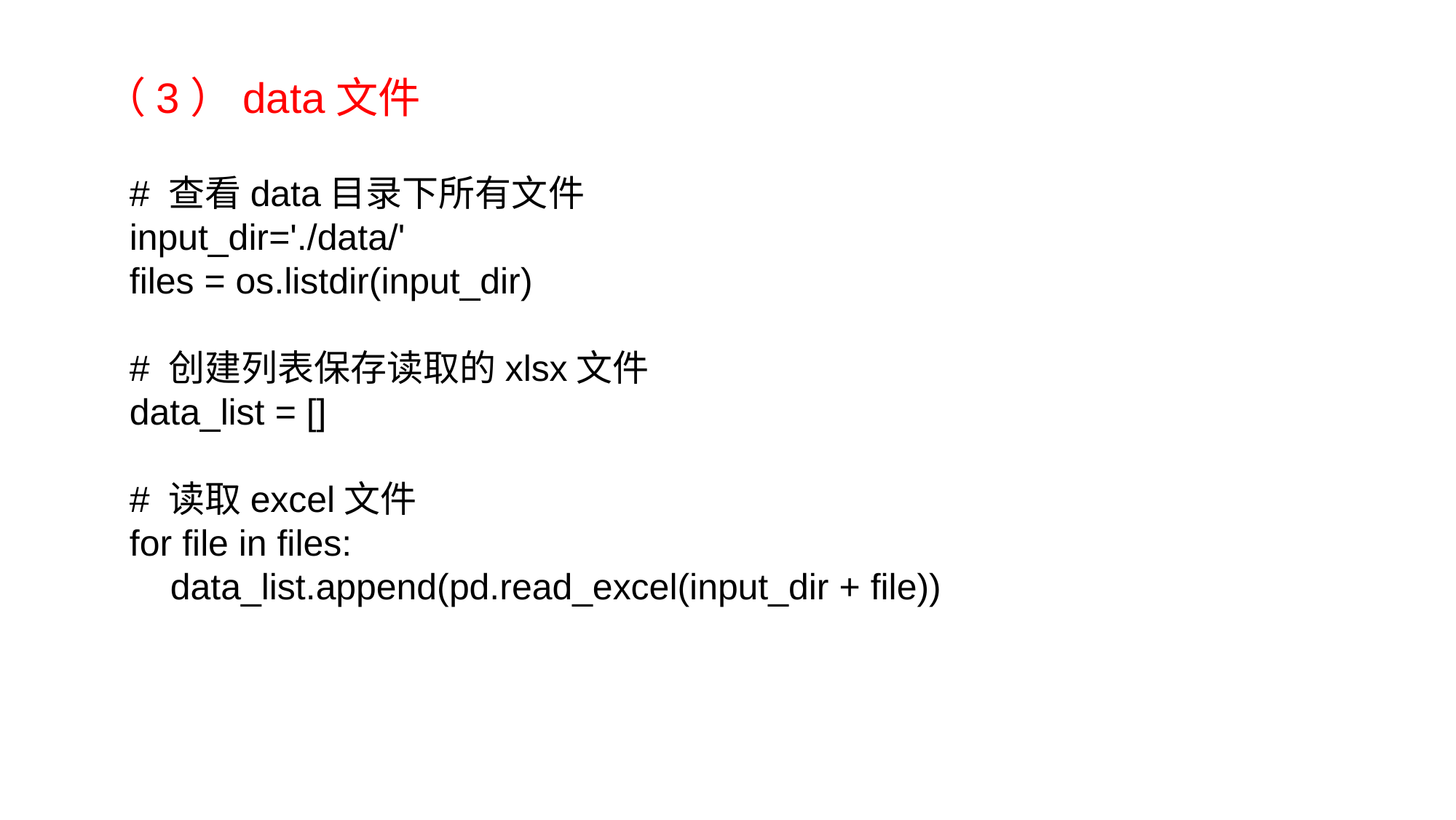

（3）data文件
# 查看data目录下所有文件
input_dir='./data/'
files = os.listdir(input_dir)

# 创建列表保存读取的xlsx文件
data_list = []

# 读取excel文件
for file in files:
    data_list.append(pd.read_excel(input_dir + file))